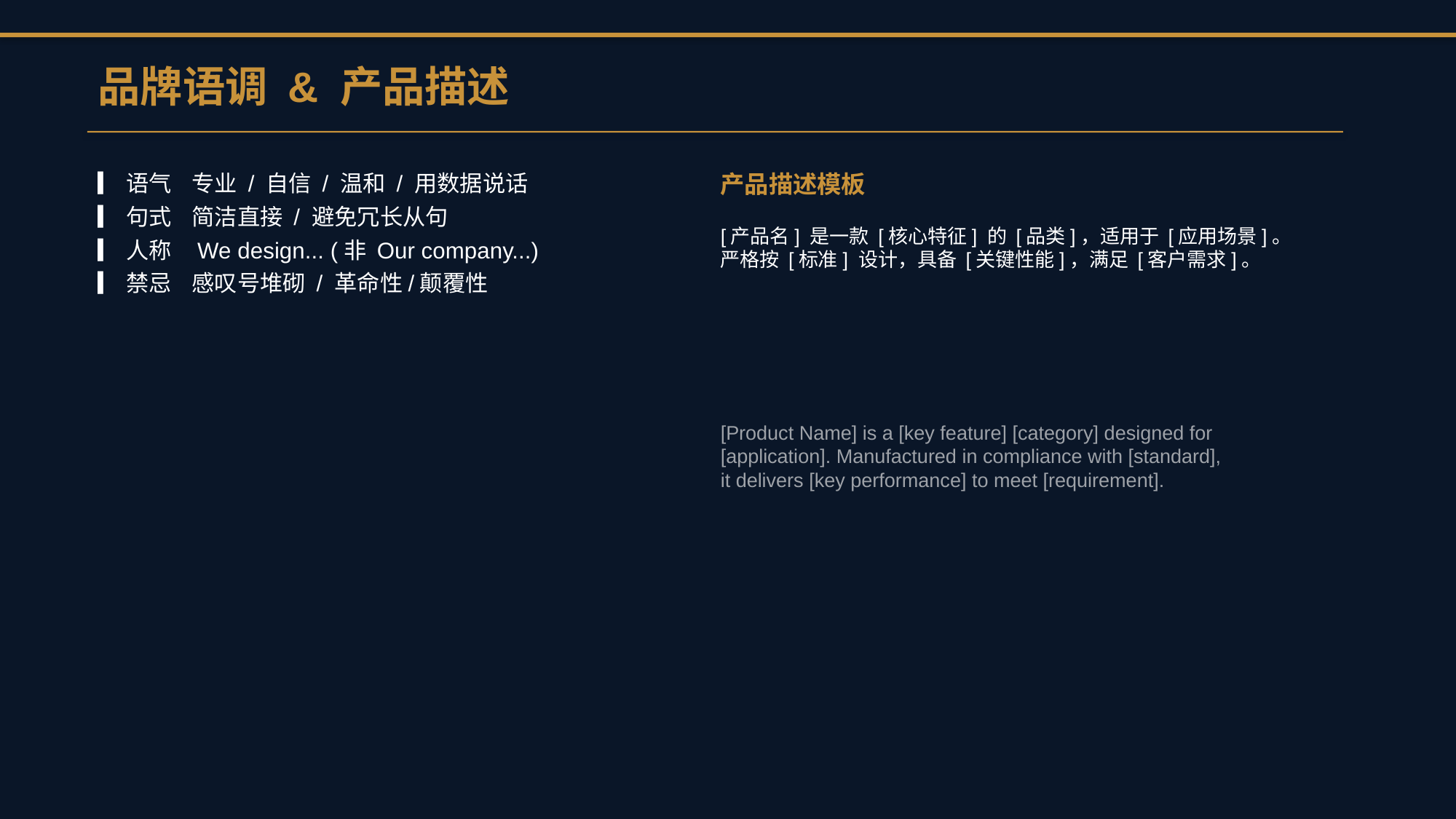

品牌语调 & 产品描述

▎语气    专业 / 自信 / 温和 / 用数据说话
▎句式    简洁直接 / 避免冗长从句
▎人称    We design... (非 Our company...)
▎禁忌    感叹号堆砌 / 革命性/颠覆性
产品描述模板
[产品名] 是一款 [核心特征] 的 [品类]，适用于 [应用场景]。
严格按 [标准] 设计，具备 [关键性能]，满足 [客户需求]。
[Product Name] is a [key feature] [category] designed for
[application]. Manufactured in compliance with [standard],
it delivers [key performance] to meet [requirement].